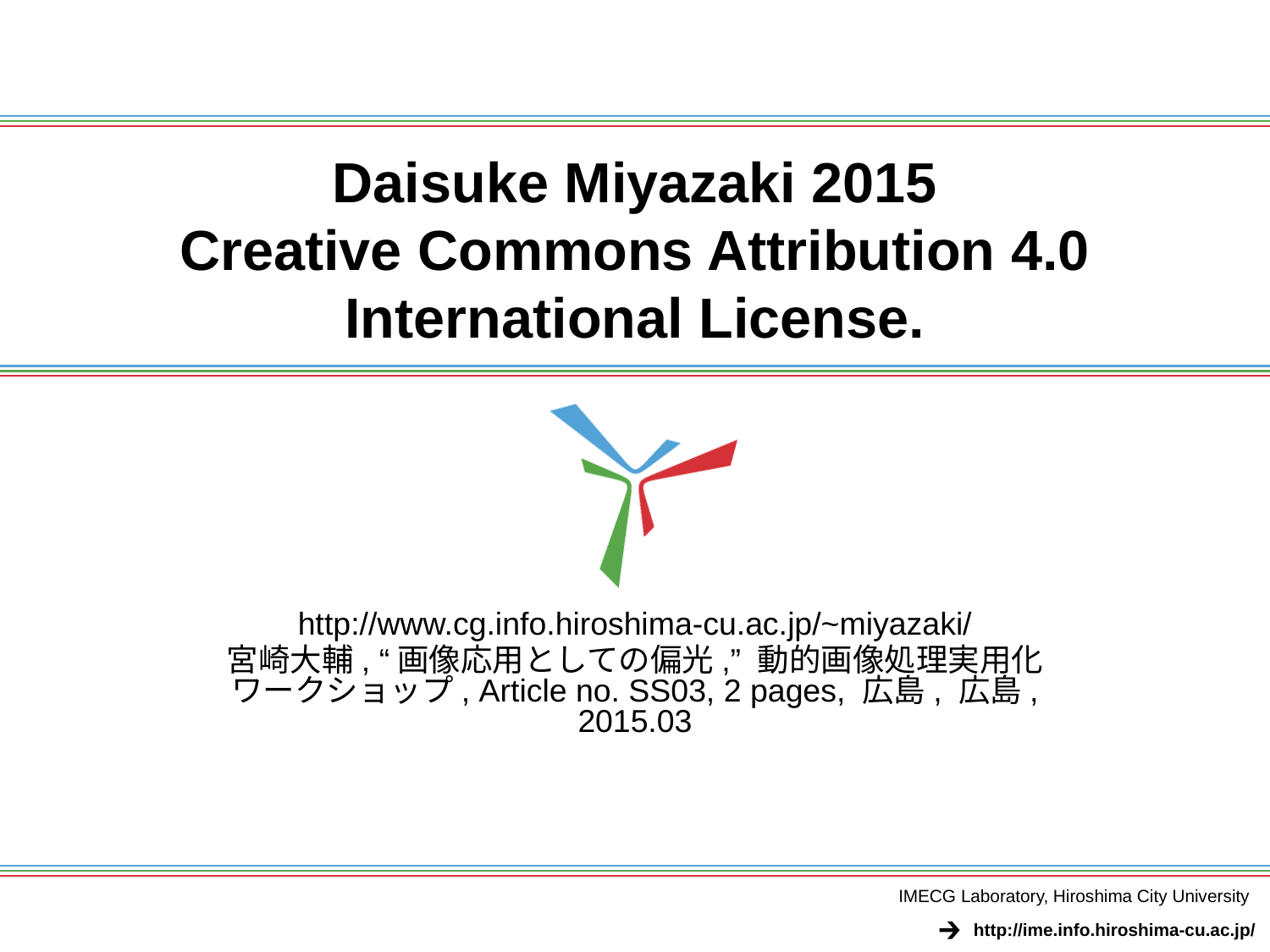

# Daisuke Miyazaki 2015 Creative Commons Attribution 4.0 International License.
http://www.cg.info.hiroshima-cu.ac.jp/~miyazaki/
宮崎大輔, “画像応用としての偏光,” 動的画像処理実用化ワークショップ, Article no. SS03, 2 pages, 広島, 広島, 2015.03